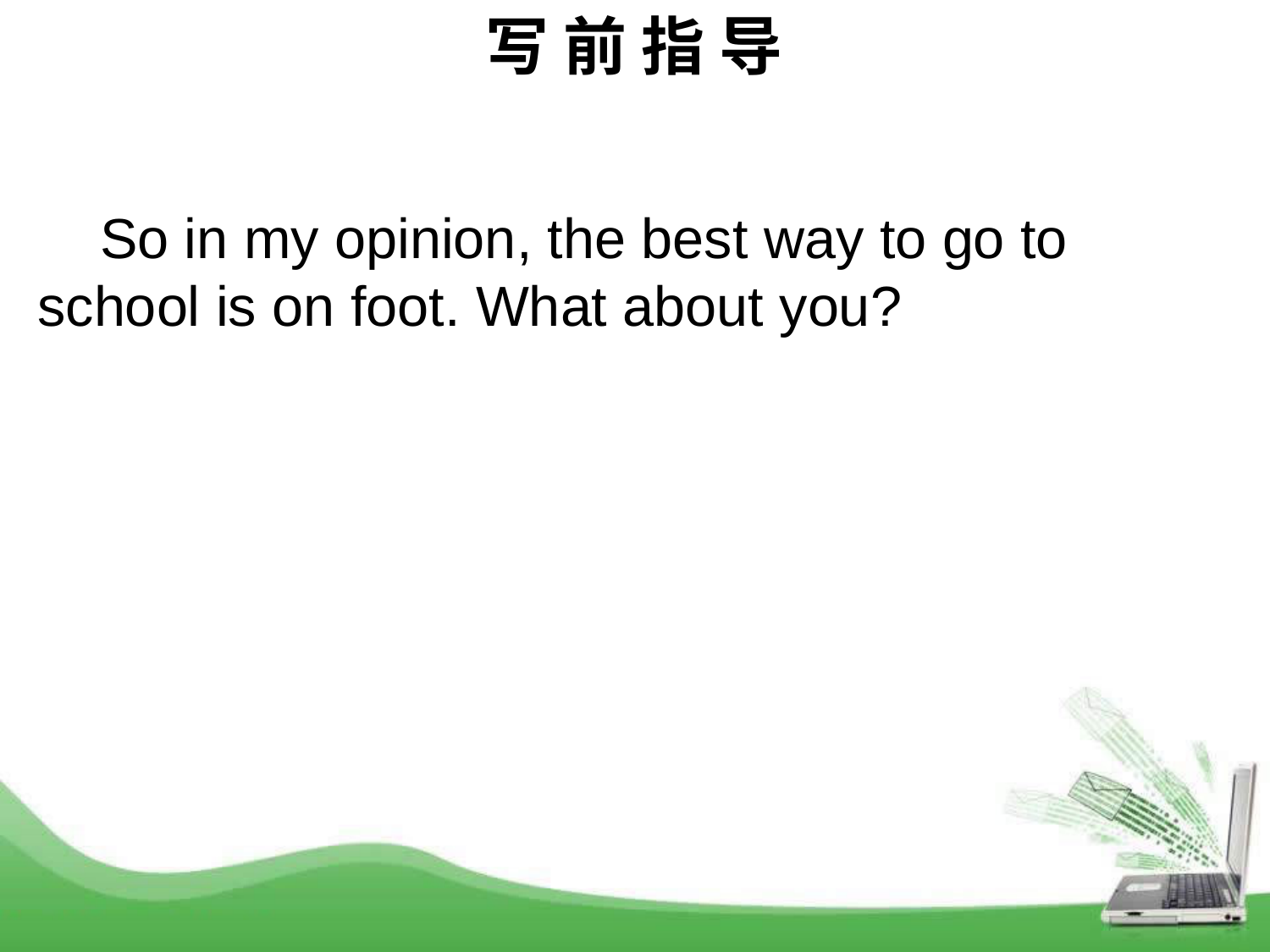

写 前 指 导
    So in my opinion, the best way to go to school is on foot. What about you?